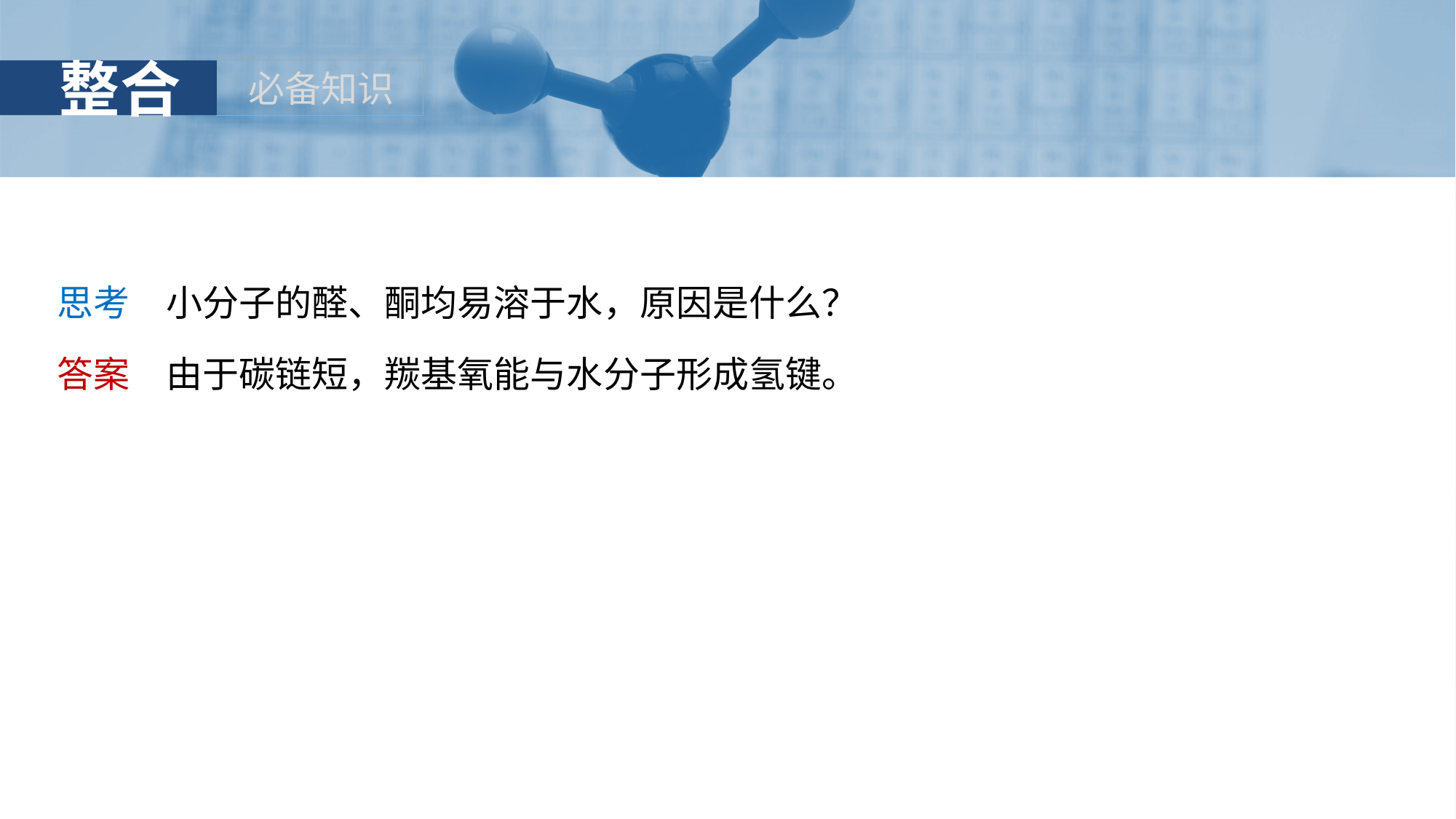

思考　小分子的醛、酮均易溶于水，原因是什么？
答案　由于碳链短，羰基氧能与水分子形成氢键。